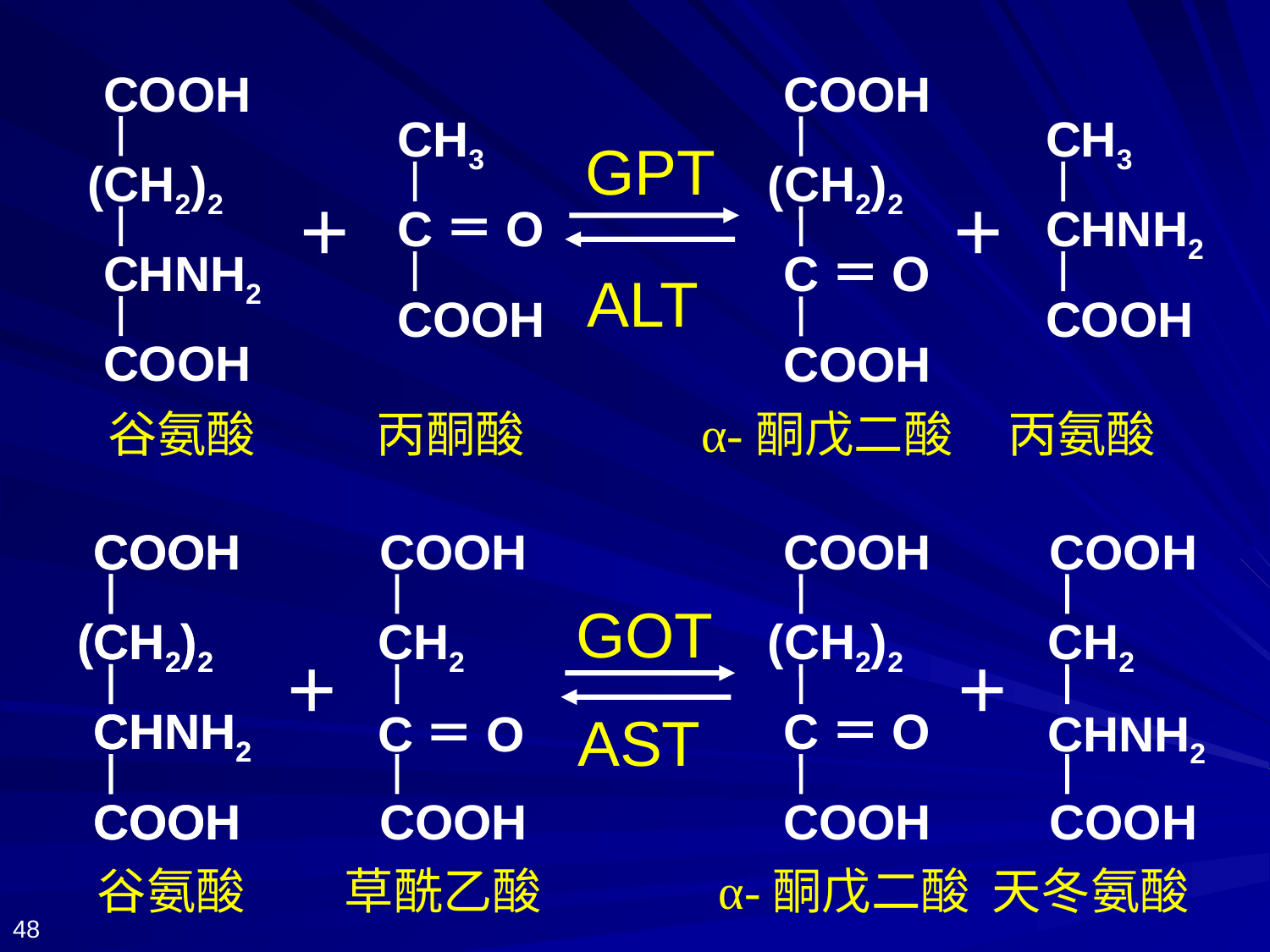

COOH

(CH2)2

CHNH2

COOH
COOH

(CH2)2

C＝O

COOH
CH3

C＝O

COOH
CH3

CHNH2

COOH
GPT
+
+

ALT
谷氨酸           丙酮酸               α-酮戊二酸     丙氨酸
COOH

(CH2)2

CHNH2

COOH
COOH

(CH2)2

CHNH2

COOH
COOH

CH2

C＝O

COOH
COOH

(CH2)2

C＝O

COOH
COOH

CH2

CHNH2

COOH
GOT
+
+

AST
谷氨酸         草酰乙酸               α-酮戊二酸  天冬氨酸
48